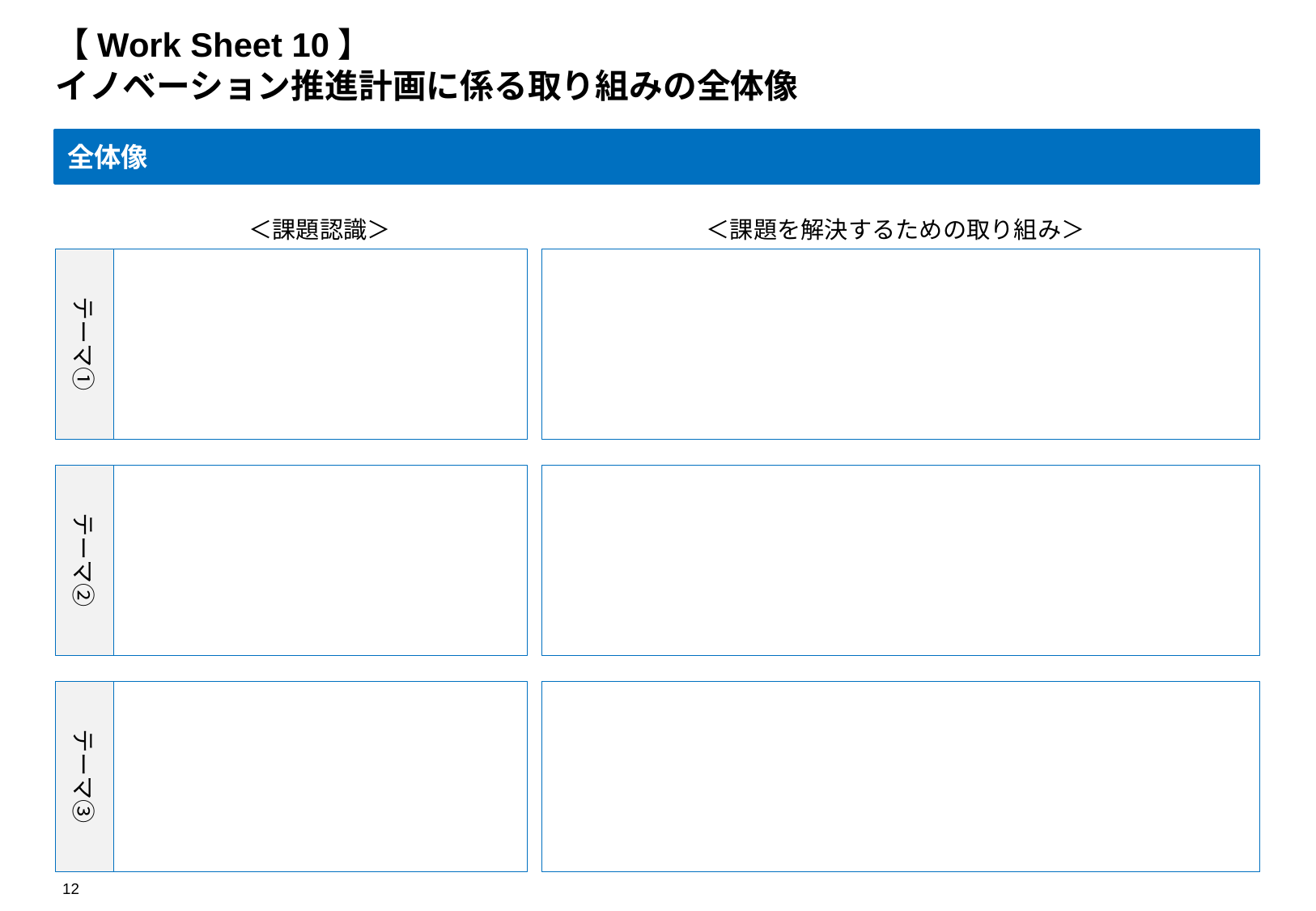

# 【Work Sheet 10】 イノベーション推進計画に係る取り組みの全体像
全体像

＜課題を解決するための取り組み＞
＜課題認識＞
テーマ①

テーマ②

テーマ③

12